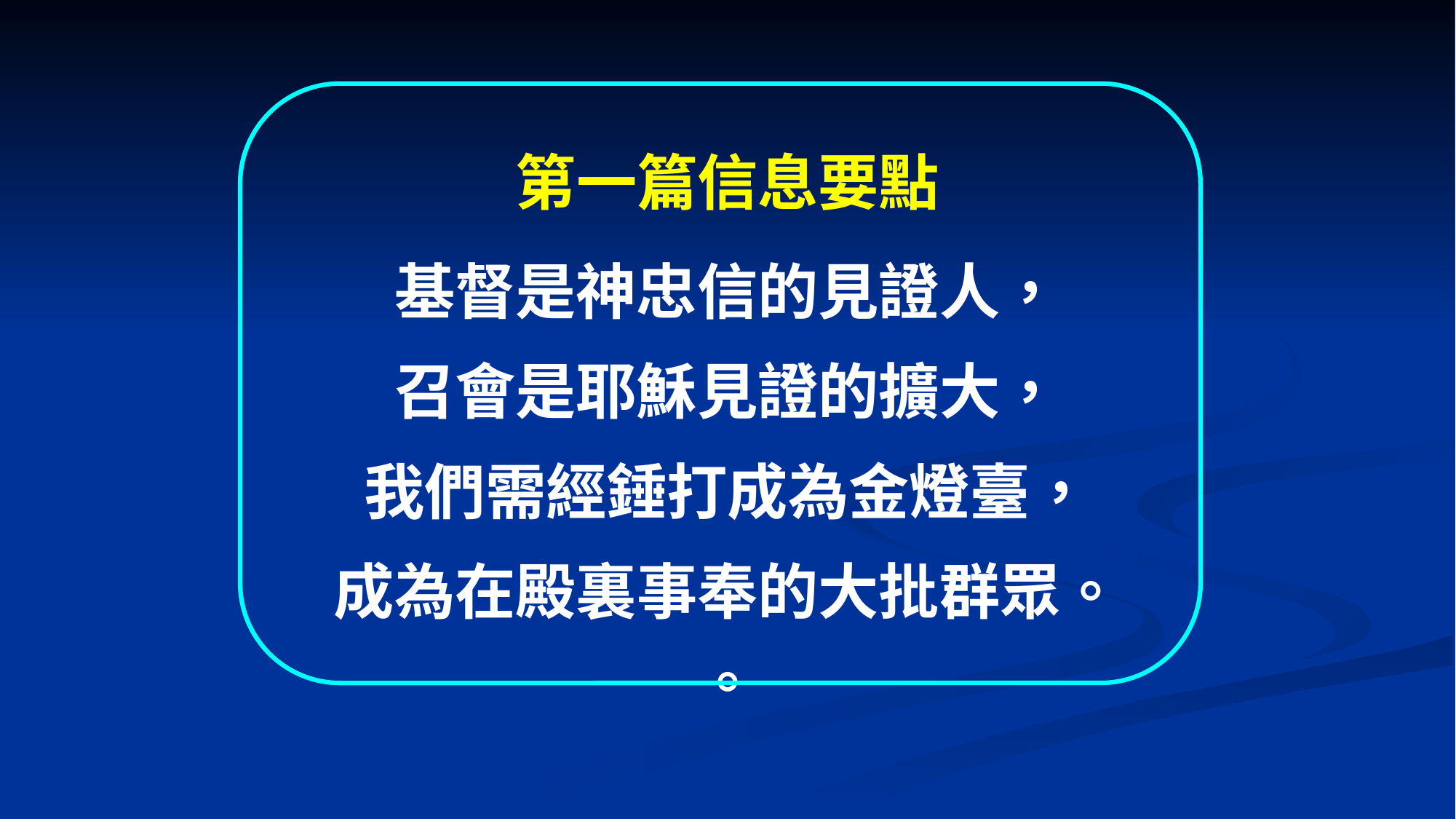

第一篇信息要點
基督是神忠信的見證人，
召會是耶穌見證的擴大，
我們需經錘打成為金燈臺，
成為在殿裏事奉的大批群眾。
。